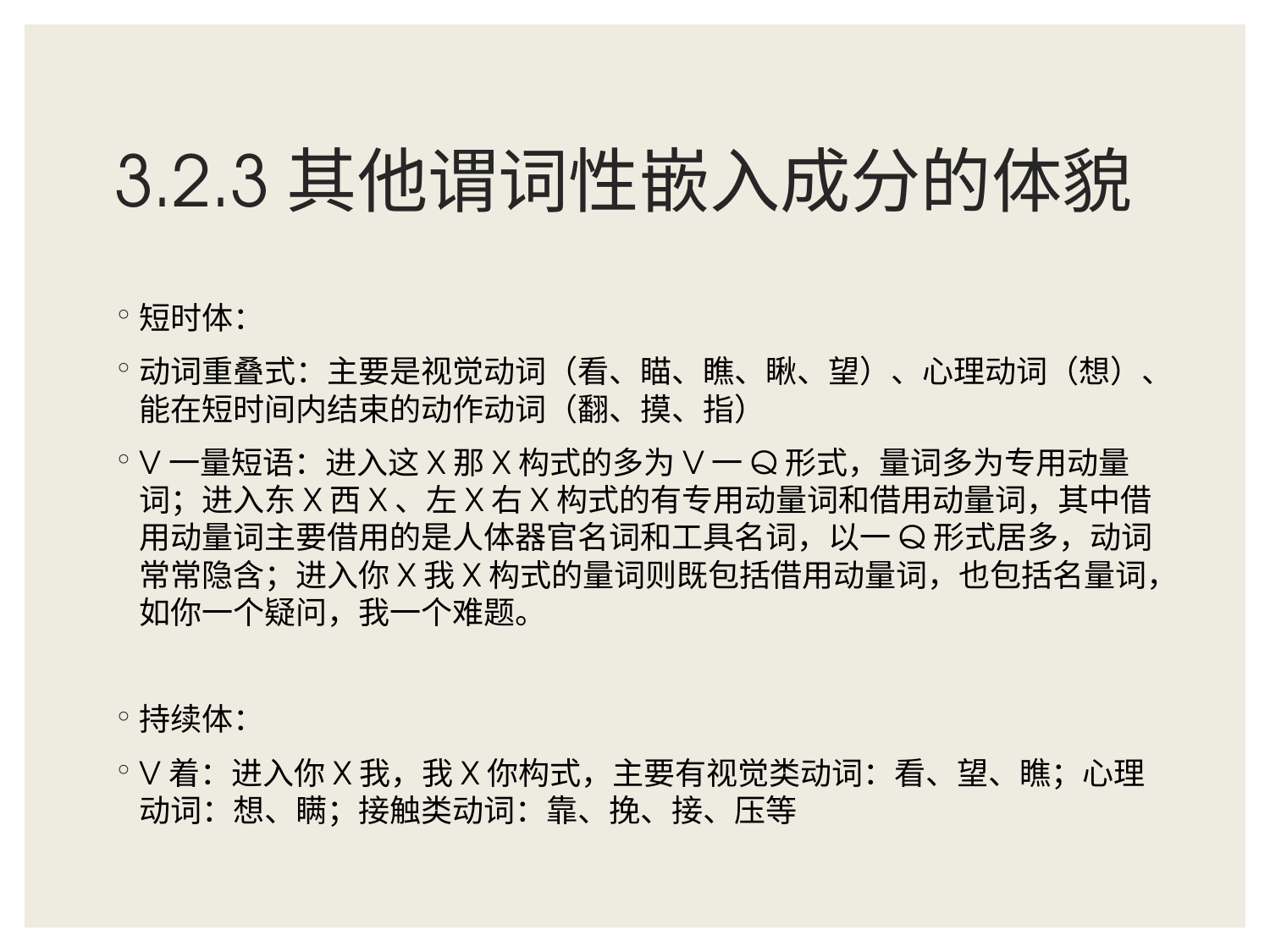

# 3.2.3其他谓词性嵌入成分的体貌
短时体：
动词重叠式：主要是视觉动词（看、瞄、瞧、瞅、望）、心理动词（想）、能在短时间内结束的动作动词（翻、摸、指）
V一量短语：进入这X那X构式的多为V一Q形式，量词多为专用动量词；进入东X西X、左X右X构式的有专用动量词和借用动量词，其中借用动量词主要借用的是人体器官名词和工具名词，以一Q形式居多，动词常常隐含；进入你X我X构式的量词则既包括借用动量词，也包括名量词，如你一个疑问，我一个难题。

持续体：
V着：进入你X我，我X你构式，主要有视觉类动词：看、望、瞧；心理动词：想、瞒；接触类动词：靠、挽、接、压等